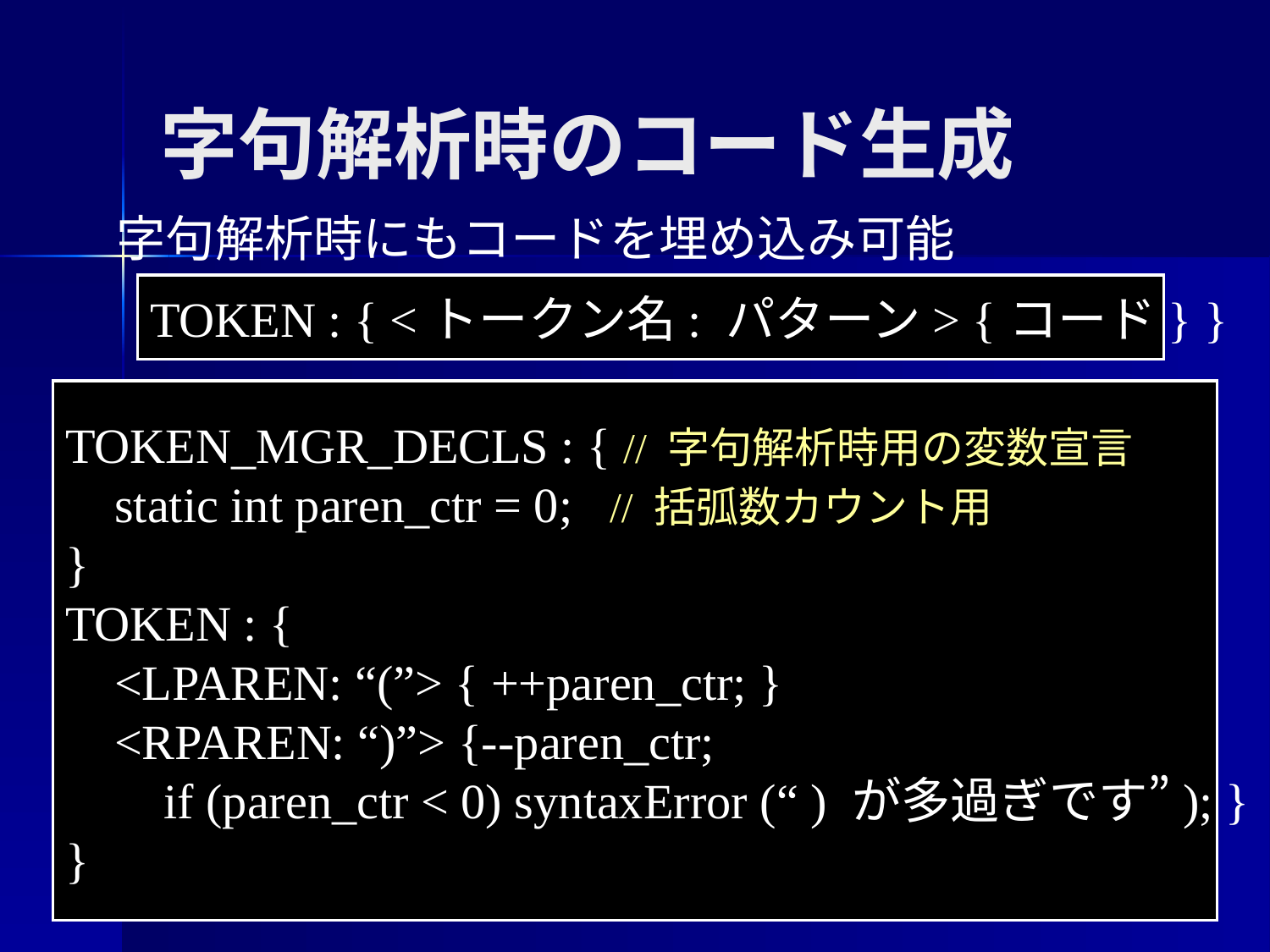

字句解析時のコード生成
字句解析時にもコードを埋め込み可能
TOKEN : { <トークン名: パターン> {コード} }
TOKEN_MGR_DECLS : { // 字句解析時用の変数宣言
    static int paren_ctr = 0;   // 括弧数カウント用
}
TOKEN : {
    <LPAREN: “(”> { ++paren_ctr; }
    <RPAREN: “)”> {--paren_ctr;
        if (paren_ctr < 0) syntaxError (“ ) が多過ぎです”); }
}